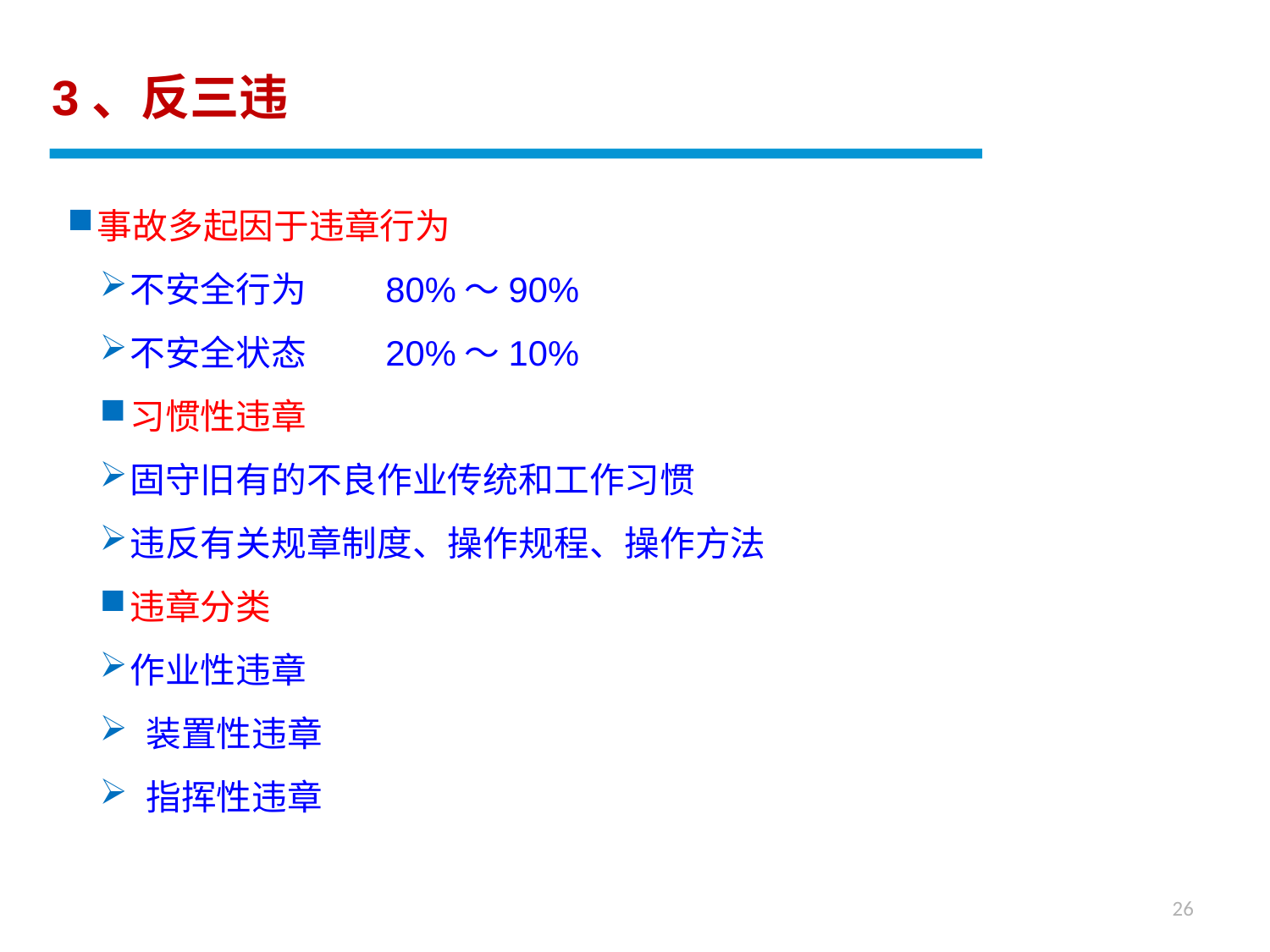

3、反三违
事故多起因于违章行为
不安全行为         80%～90%
不安全状态         20%～10%
习惯性违章
固守旧有的不良作业传统和工作习惯
违反有关规章制度、操作规程、操作方法
违章分类
作业性违章
 装置性违章
 指挥性违章

26